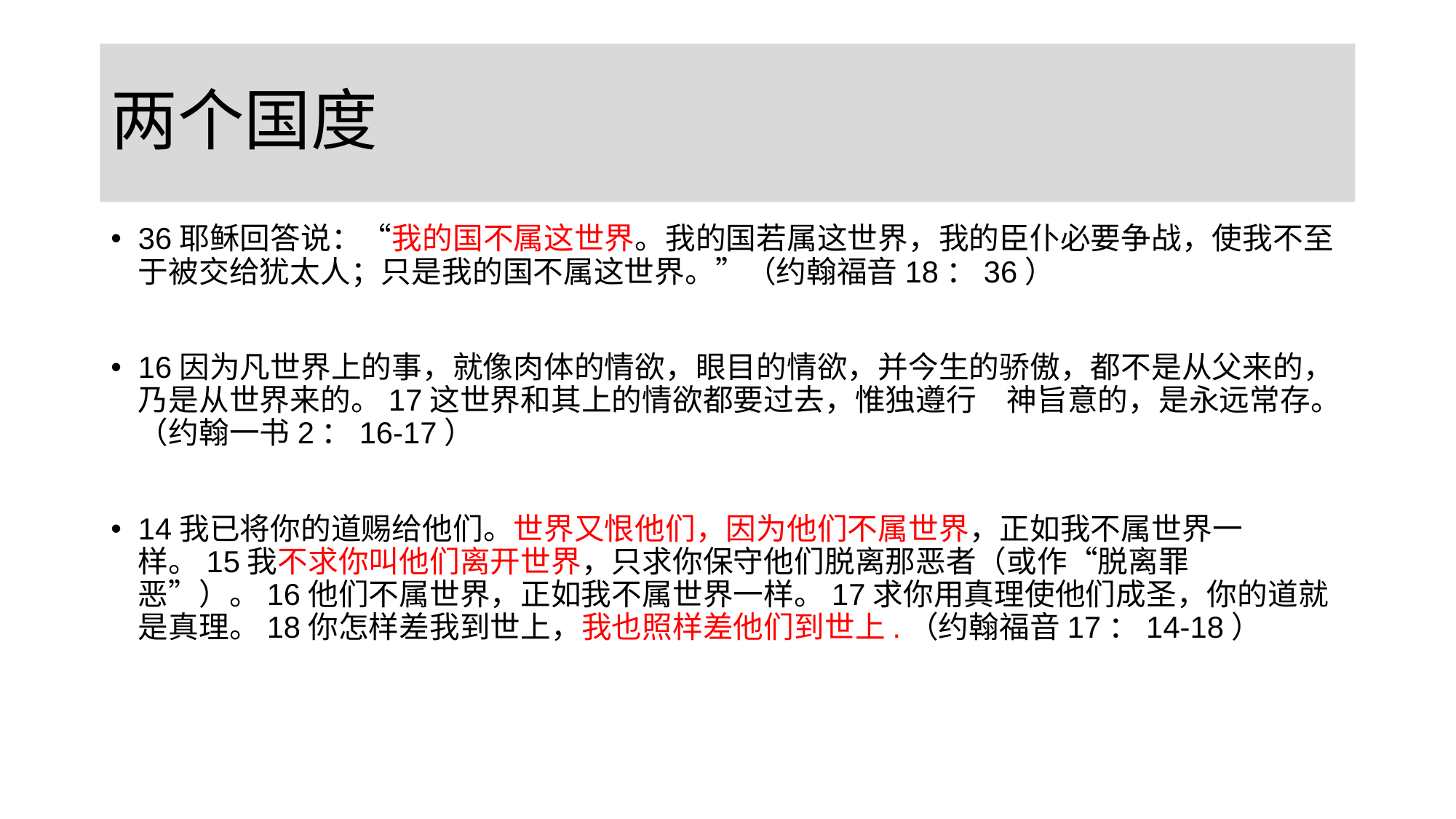

# 两个国度
36耶稣回答说：“我的国不属这世界。我的国若属这世界，我的臣仆必要争战，使我不至于被交给犹太人；只是我的国不属这世界。”（约翰福音18：36）

16因为凡世界上的事，就像肉体的情欲，眼目的情欲，并今生的骄傲，都不是从父来的，乃是从世界来的。17这世界和其上的情欲都要过去，惟独遵行　神旨意的，是永远常存。（约翰一书2：16-17）

14我已将你的道赐给他们。世界又恨他们，因为他们不属世界，正如我不属世界一样。15我不求你叫他们离开世界，只求你保守他们脱离那恶者（或作“脱离罪恶”）。16他们不属世界，正如我不属世界一样。17求你用真理使他们成圣，你的道就是真理。18你怎样差我到世上，我也照样差他们到世上.（约翰福音17：14-18）